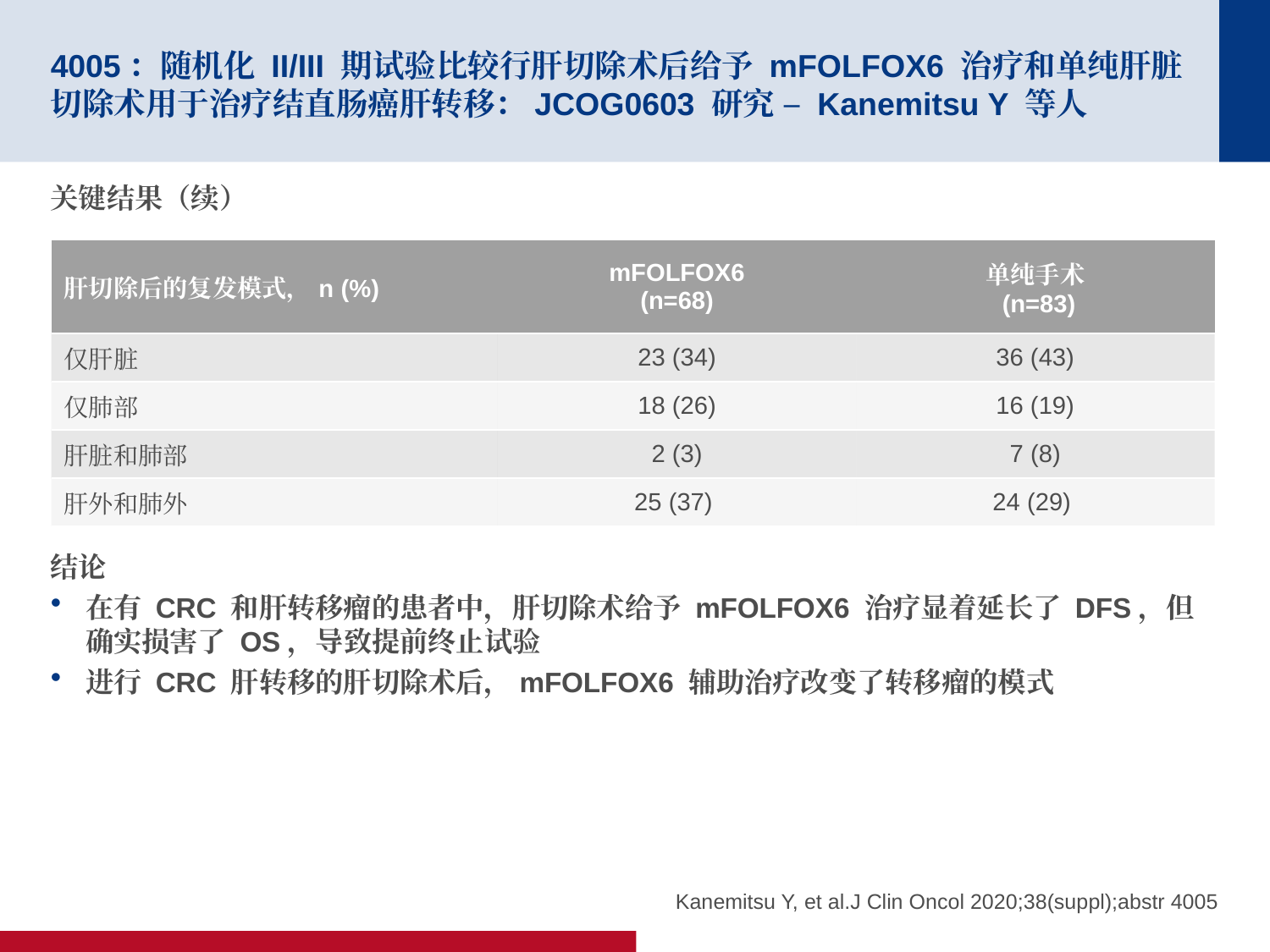

# 4005：随机化 II/III 期试验比较行肝切除术后给予 mFOLFOX6 治疗和单纯肝脏切除术用于治疗结直肠癌肝转移：JCOG0603 研究 – Kanemitsu Y 等人
关键结果（续）
结论
在有 CRC 和肝转移瘤的患者中，肝切除术给予 mFOLFOX6 治疗显着延长了 DFS，但确实损害了 OS，导致提前终止试验
进行 CRC 肝转移的肝切除术后，mFOLFOX6 辅助治疗改变了转移瘤的模式
| 肝切除后的复发模式，n (%) | mFOLFOX6 (n=68) | 单纯手术 (n=83) |
| --- | --- | --- |
| 仅肝脏 | 23 (34) | 36 (43) |
| 仅肺部 | 18 (26) | 16 (19) |
| 肝脏和肺部 | 2 (3) | 7 (8) |
| 肝外和肺外 | 25 (37) | 24 (29) |
Kanemitsu Y, et al.J Clin Oncol 2020;38(suppl);abstr 4005